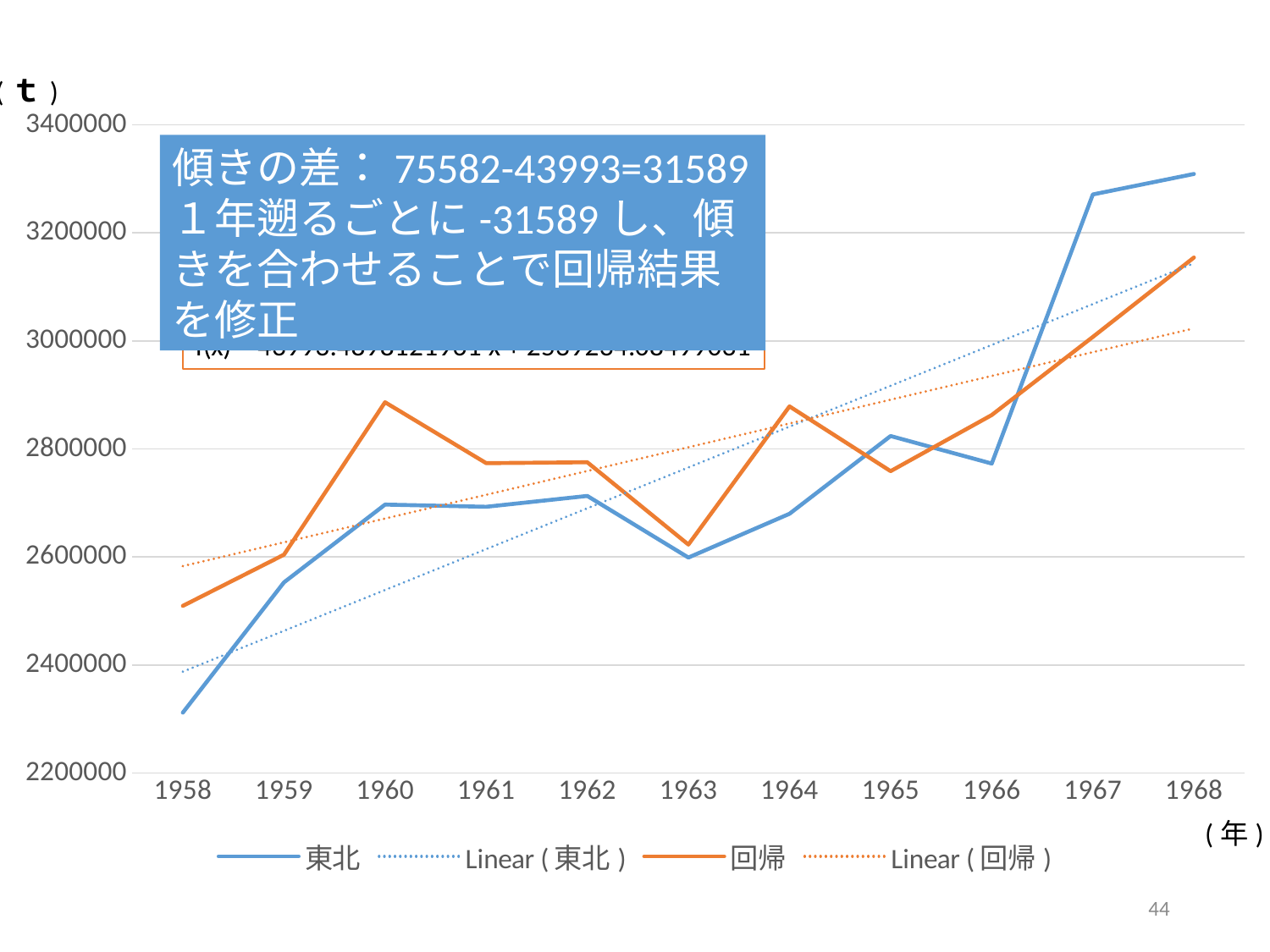

(ｔ)

### Chart

| Category | 東北 | 回帰 |
|---|---|---|
| 1958 | 2312000.0 | 2509534.4607981816 |
| 1959 | 2553000.0 | 2604283.6729894206 |
| 1960 | 2697000.0 | 2886493.163720526 |
| 1961 | 2693000.0 | 2773813.5211021975 |
| 1962 | 2713000.0 | 2775488.5989233553 |
| 1963 | 2599000.0 | 2623084.5719299167 |
| 1964 | 2680000.0 | 2878871.5255406797 |
| 1965 | 2824000.0 | 2758966.5348685607 |
| 1966 | 2773000.0 | 2862869.266016312 |
| 1967 | 3271000.0 | 3007426.118792981 |
| 1968 | 3309000.0 | 3154313.827816166 |
傾きの差：75582-43993=31589
１年遡るごとに-31589し、傾きを合わせることで回帰結果を修正
(年)
44